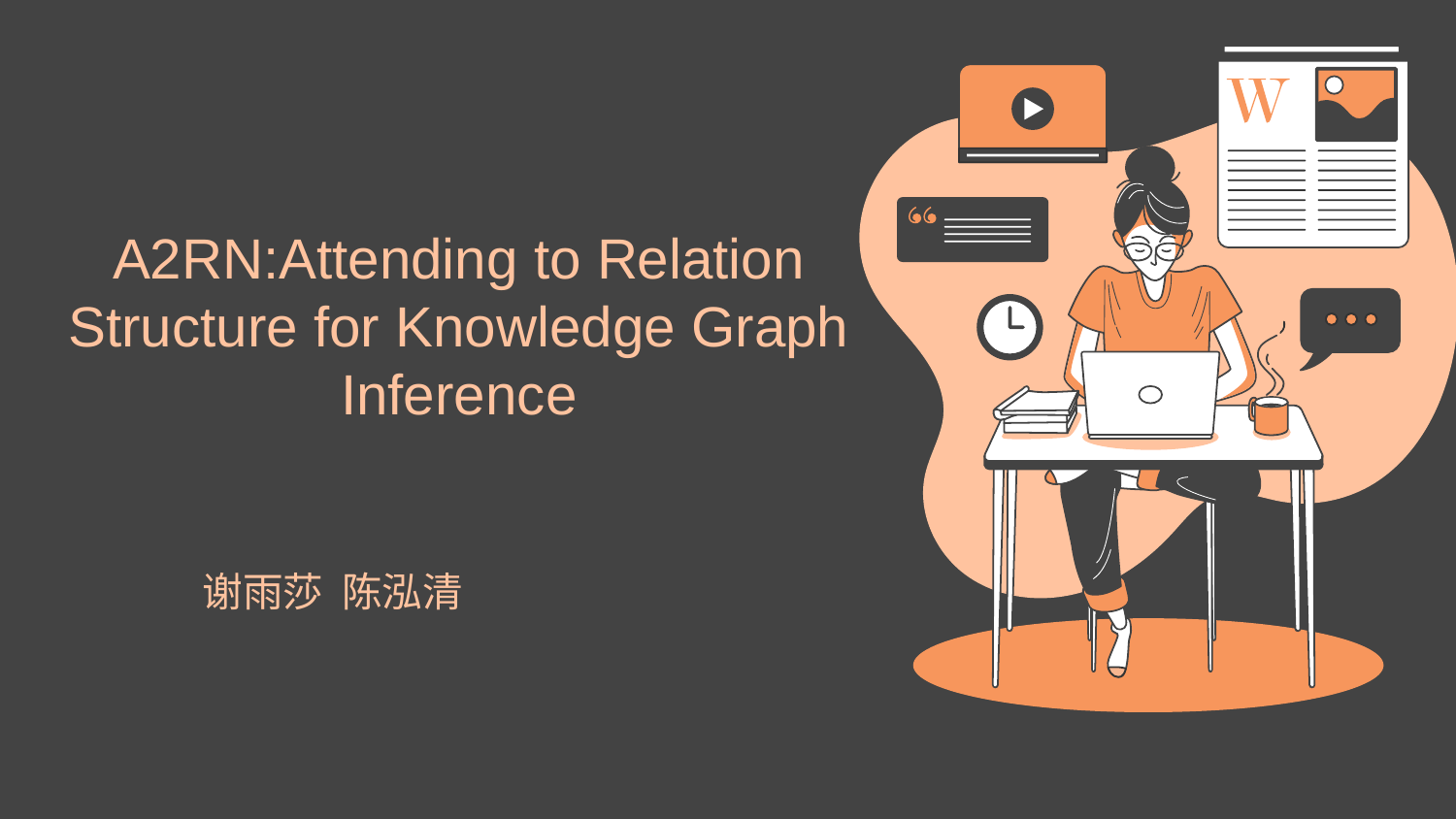

# A2RN:Attending to Relation Structure for Knowledge Graph Inference
谢雨莎  陈泓清